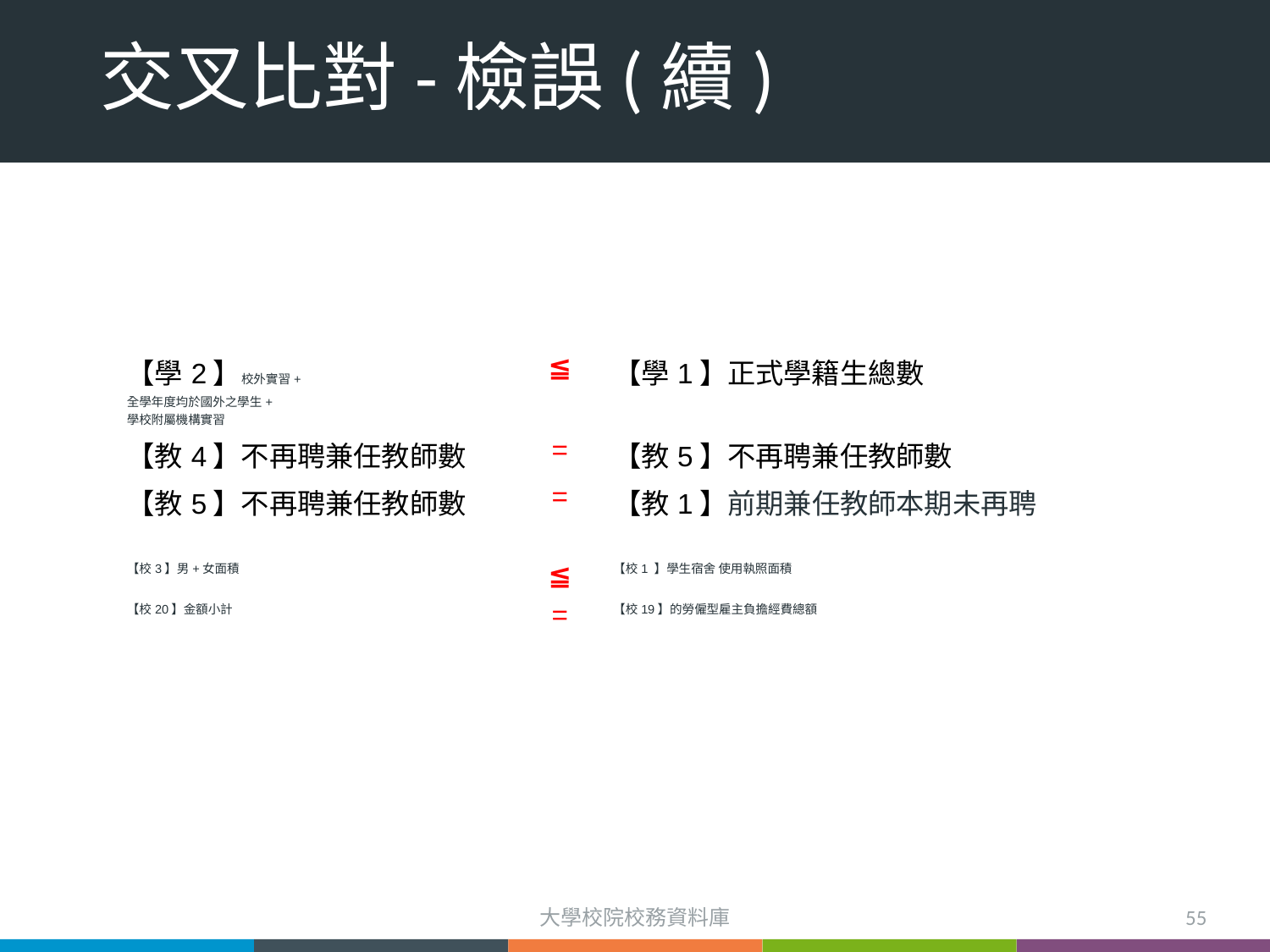

# 交叉比對-檢誤(續)
| 【學2】校外實習+ 全學年度均於國外之學生+ 學校附屬機構實習 | ≦ | 【學1】正式學籍生總數 |
| --- | --- | --- |
| 【教4】不再聘兼任教師數 | = | 【教5】不再聘兼任教師數 |
| 【教5】不再聘兼任教師數 | = | 【教1】前期兼任教師本期未再聘 |
| 【校3】男+女面積 | ≦ | 【校1 】學生宿舍 使用執照面積 |
| 【校20】金額小計 | = | 【校19】的勞僱型雇主負擔經費總額 |
大學校院校務資料庫
55